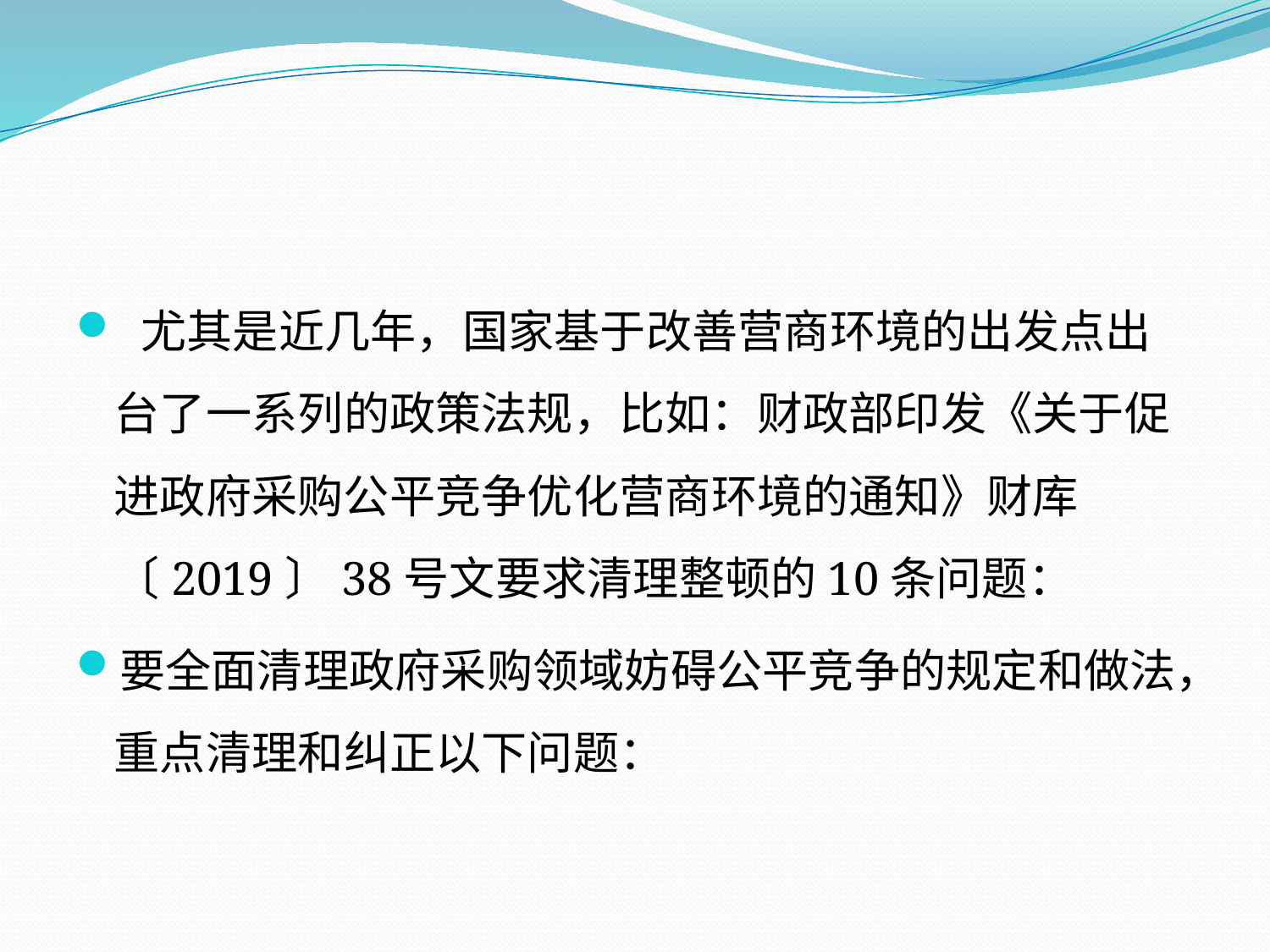

#
 尤其是近几年，国家基于改善营商环境的出发点出台了一系列的政策法规，比如：财政部印发《关于促进政府采购公平竞争优化营商环境的通知》财库〔2019〕38号文要求清理整顿的10条问题：
要全面清理政府采购领域妨碍公平竞争的规定和做法，重点清理和纠正以下问题：